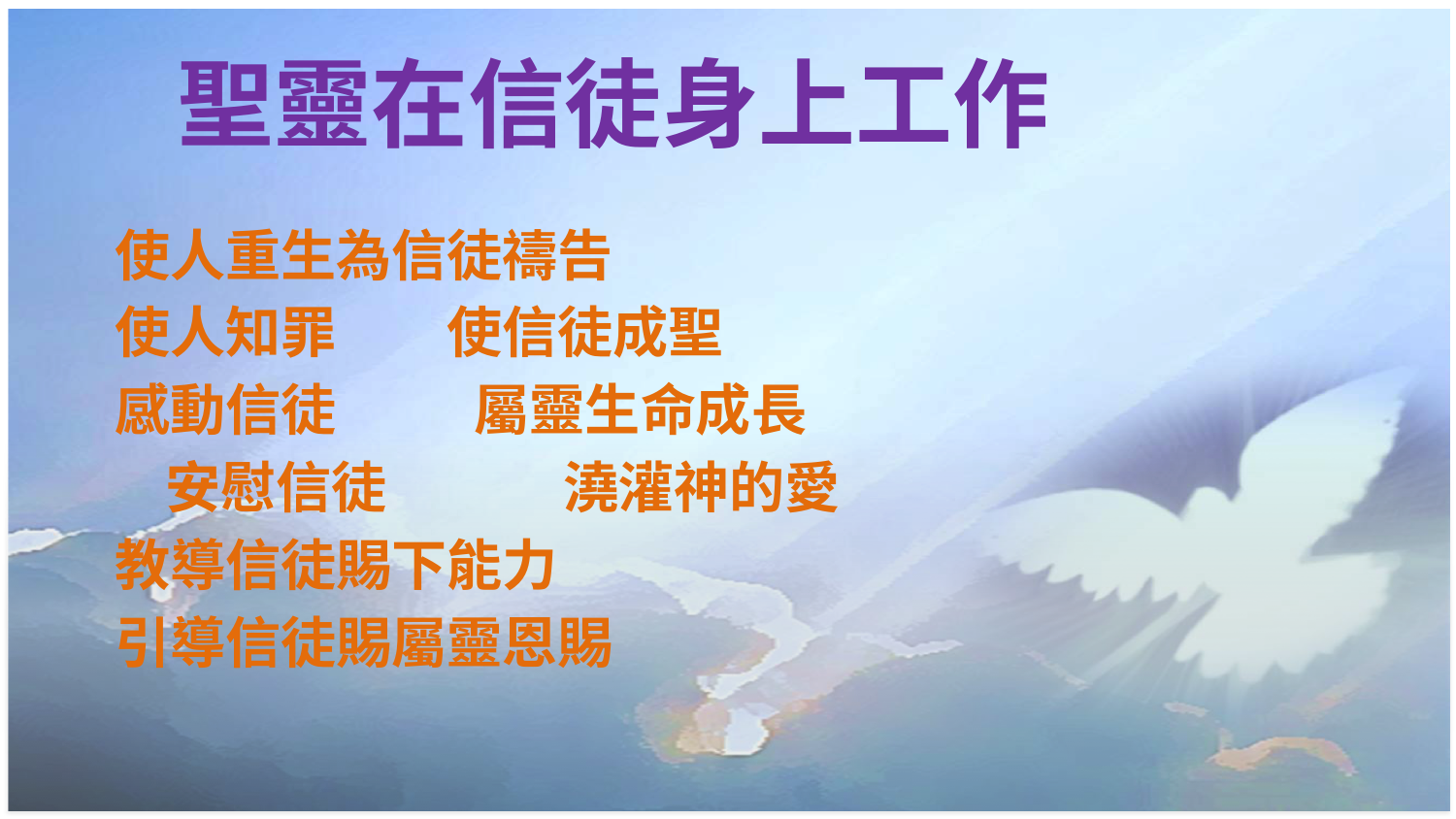

# 聖靈在信徒身上工作

  	使人重生			為信徒禱告
  	使人知罪	       	使信徒成聖
	感動信徒         	屬靈生命成長
      安慰信徒              澆灌神的愛
	教導信徒			賜下能力
  	引導信徒			賜屬靈恩賜